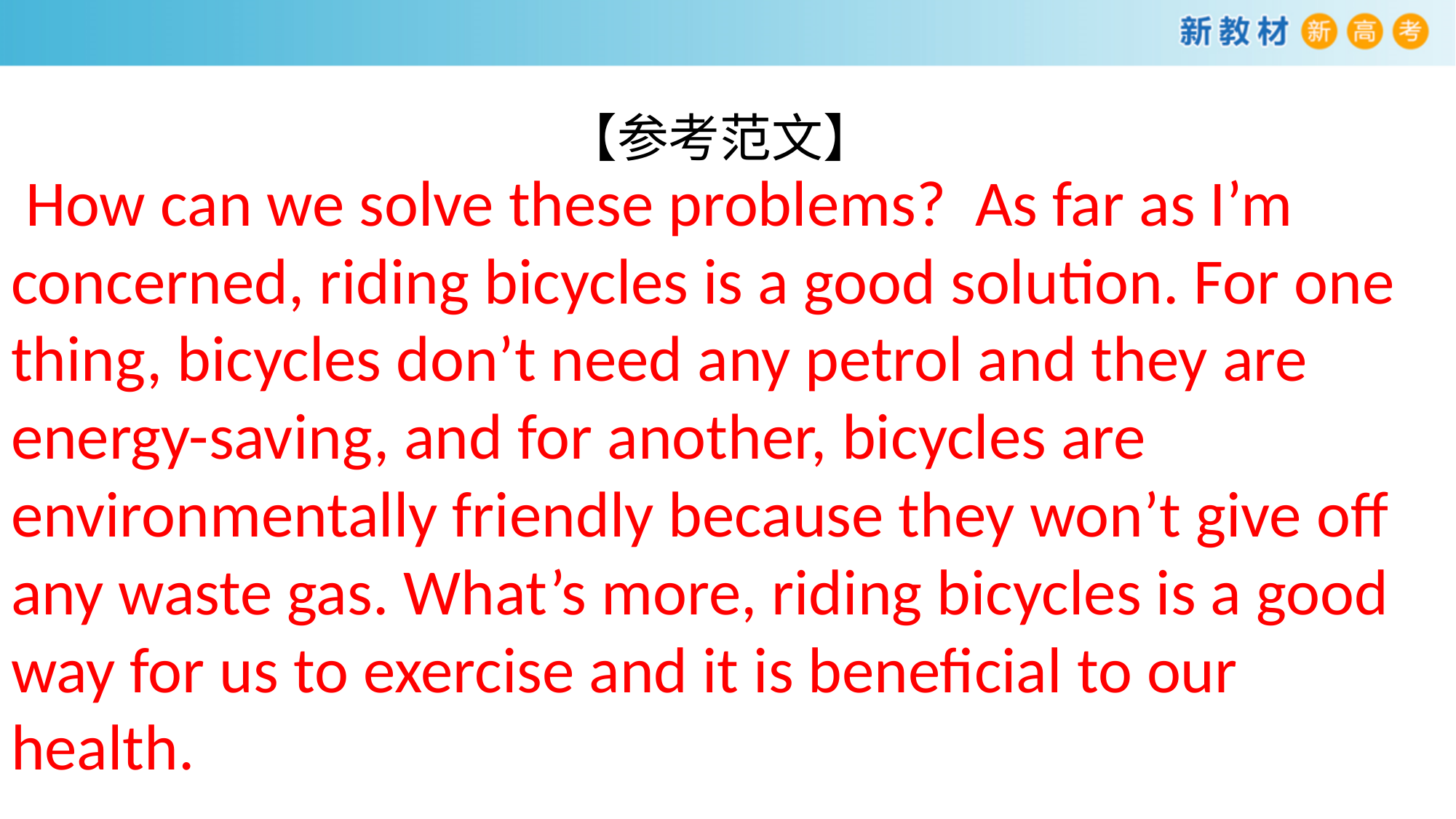

# 【参考范文】
 How can we solve these problems?  As far as I’m concerned, riding bicycles is a good solution. For one thing, bicycles don’t need any petrol and they are energy-saving, and for another, bicycles are environmentally friendly because they won’t give off any waste gas. What’s more, riding bicycles is a good way for us to exercise and it is beneficial to our health.